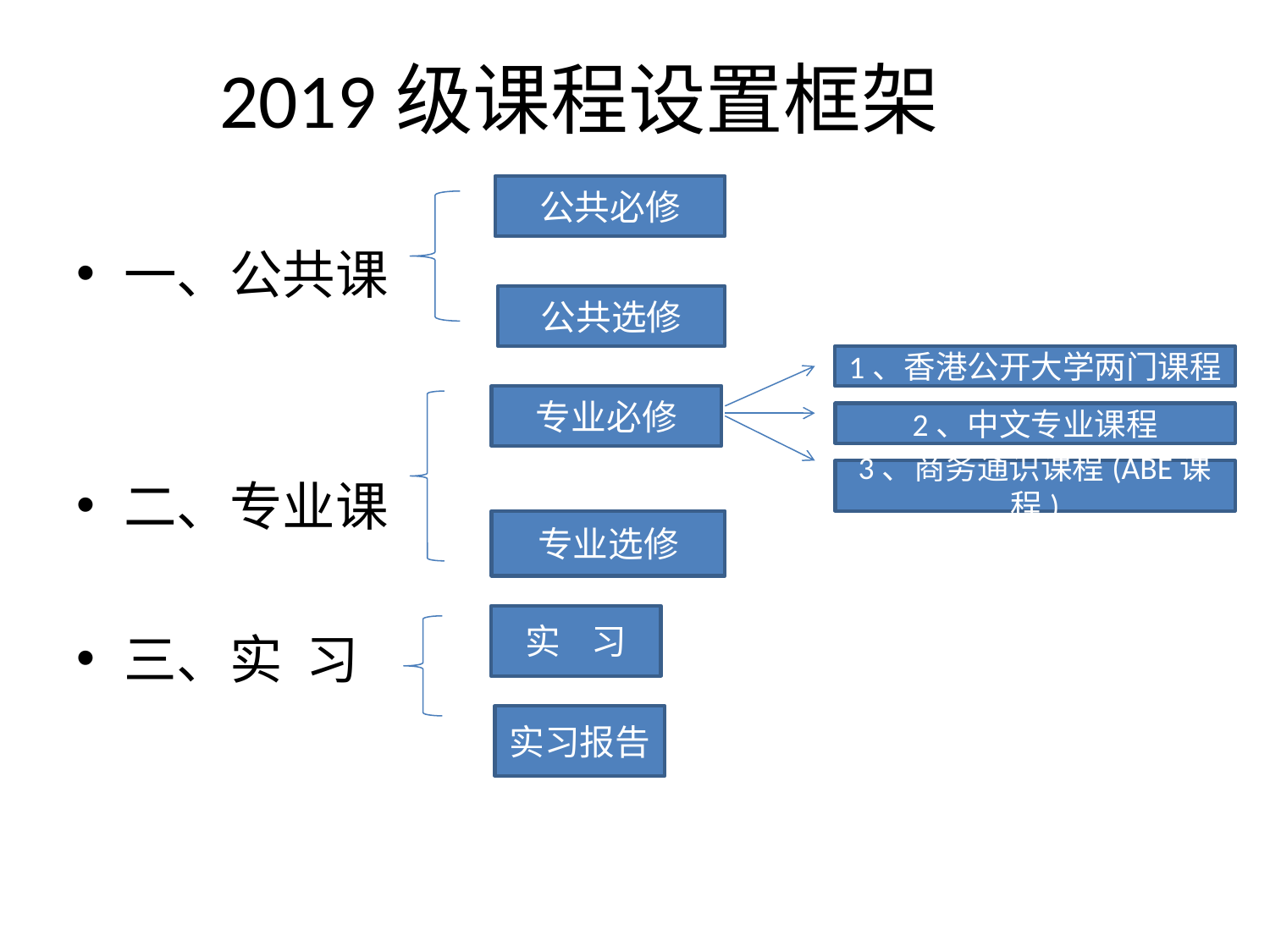

# 2019级课程设置框架

一、公共课

二、专业课

三、实  习
公共必修

公共选修
1、香港公开大学两门课程
专业必修

2、中文专业课程
3、商务通识课程(ABE课程)
专业选修
实    习

实习报告